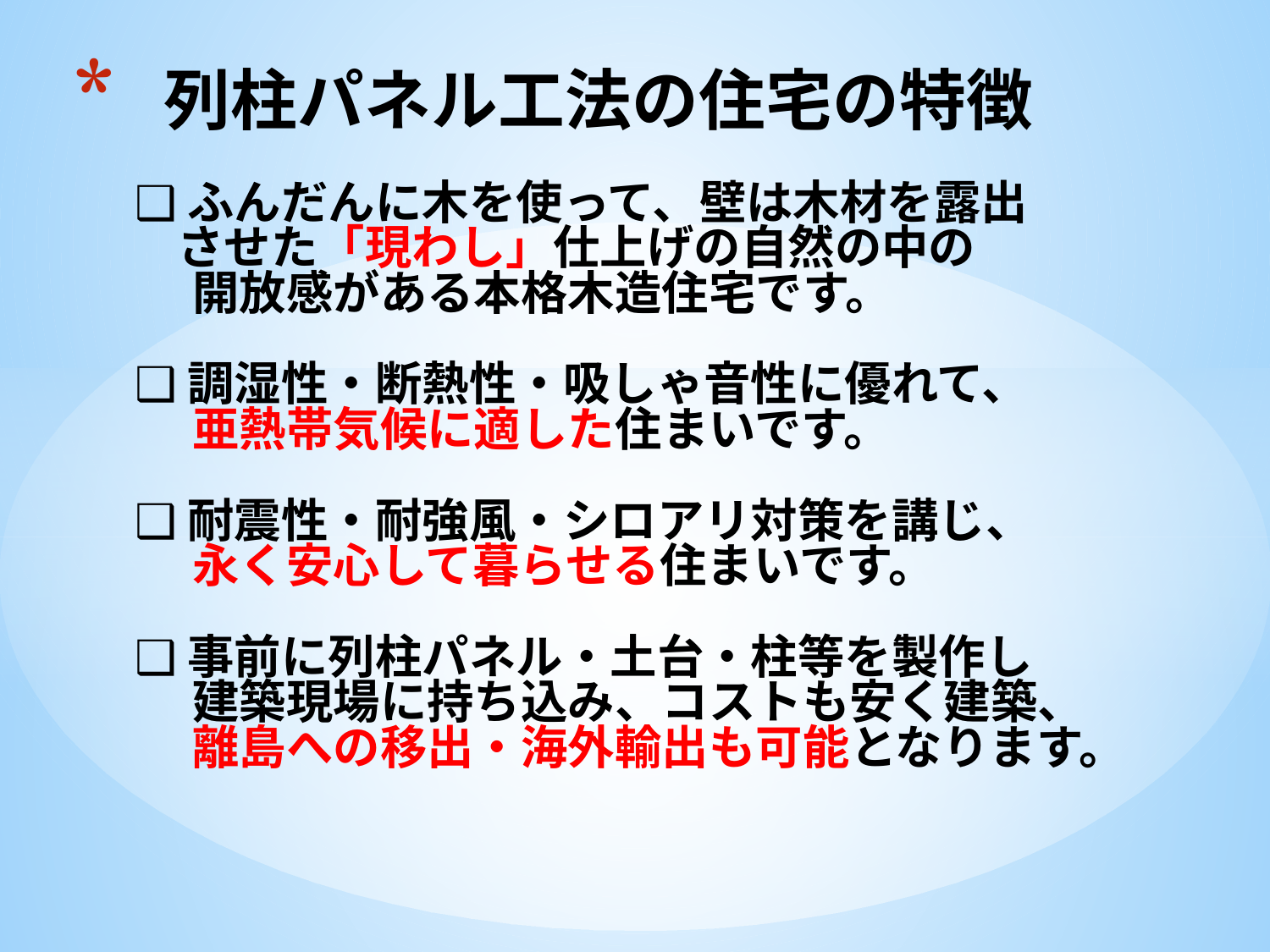

# 列柱パネル工法の住宅の特徴 ❑ ふんだんに木を使って、壁は木材を露出 させた「現わし」仕上げの自然の中の 　 開放感がある本格木造住宅です。 ❑ 調湿性・断熱性・吸しゃ音性に優れて、 　 亜熱帯気候に適した住まいです。 ❑ 耐震性・耐強風・シロアリ対策を講じ、 　 永く安心して暮らせる住まいです。 ❑ 事前に列柱パネル・土台・柱等を製作し 　 建築現場に持ち込み、コストも安く建築、 　 離島への移出・海外輸出も可能となります。